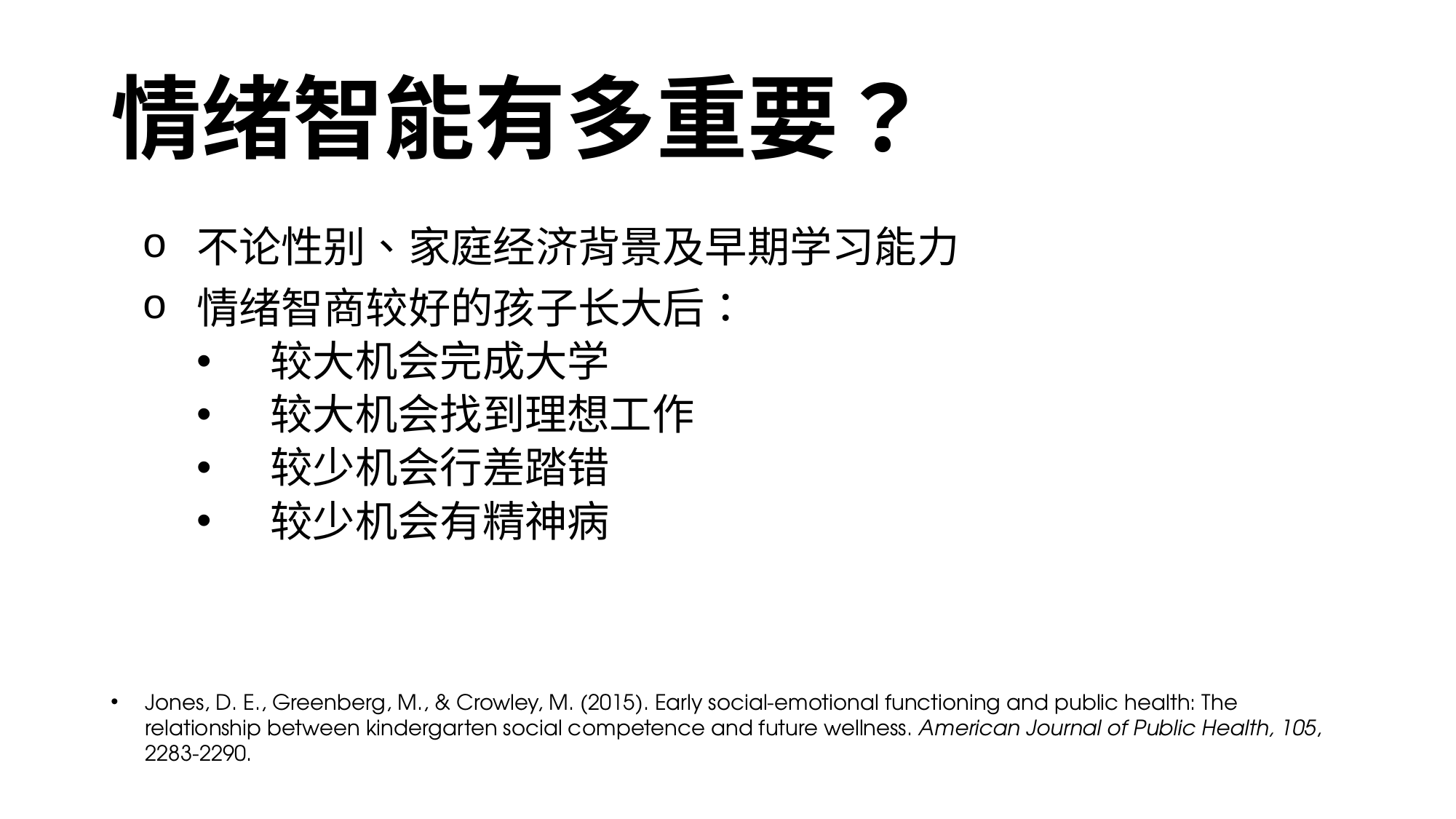

# 情绪智能有多重要？
不论性别、家庭经济背景及早期学习能力
情绪智商较好的孩子长大后：
 较大机会完成大学
 较大机会找到理想工作
 较少机会行差踏错
 较少机会有精神病
Jones, D. E., Greenberg, M., & Crowley, M. (2015). Early social-emotional functioning and public health: The relationship between kindergarten social competence and future wellness. American Journal of Public Health, 105, 2283-2290.